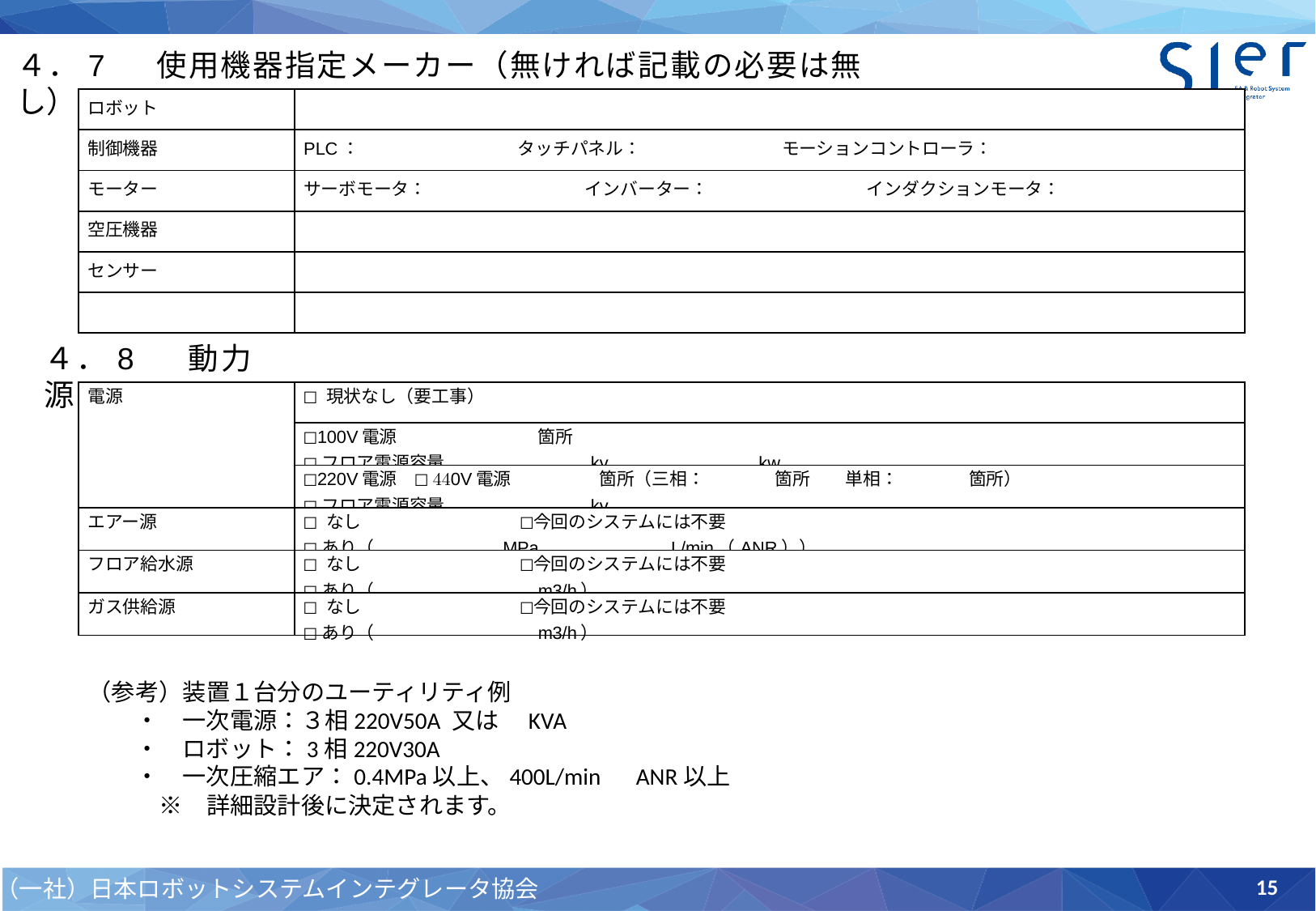

４．7 　使用機器指定メーカー（無ければ記載の必要は無し）
| ロボット |  |
| --- | --- |
| 制御機器 | PLC：　　　　　　　　　タッチパネル：　　　　　　　　モーションコントローラ： |
| モーター | サーボモータ：　　　　　　　　　インバーター：　　　　　　　　　インダクションモータ： |
| 空圧機器 |  |
| センサー |  |
|  |  |
４．8 　動力源
| 電源 | □現状なし（要工事） |
| --- | --- |
|  | □100V電源　　　　　　　　箇所 □フロア電源容量　　　　　　　　kv　　　　　　　　kw |
|  | □220V電源　□440V電源　　　　　箇所（三相：　　　　箇所　　単相：　　　　箇所） □フロア電源容量　　　　　　　　kv |
| エアー源 | □なし　　　　　　　　　□今回のシステムには不要 □あり（　　　　　　　MPa、　　　　　　L/min（ANR）） |
| フロア給水源 | □なし　　　　　　　　　□今回のシステムには不要 □あり（　　　　　　　　　m3/h） |
| ガス供給源 | □なし　　　　　　　　　□今回のシステムには不要 □あり（　　　　　　　　　m3/h） |
（参考）装置１台分のユーティリティ例
　　・　一次電源：３相220V50A 又は　KVA
　　・　ロボット：3相220V30A
　　・　一次圧縮エア：0.4MPa以上、400L/min　ANR以上
　　　※　詳細設計後に決定されます。
15